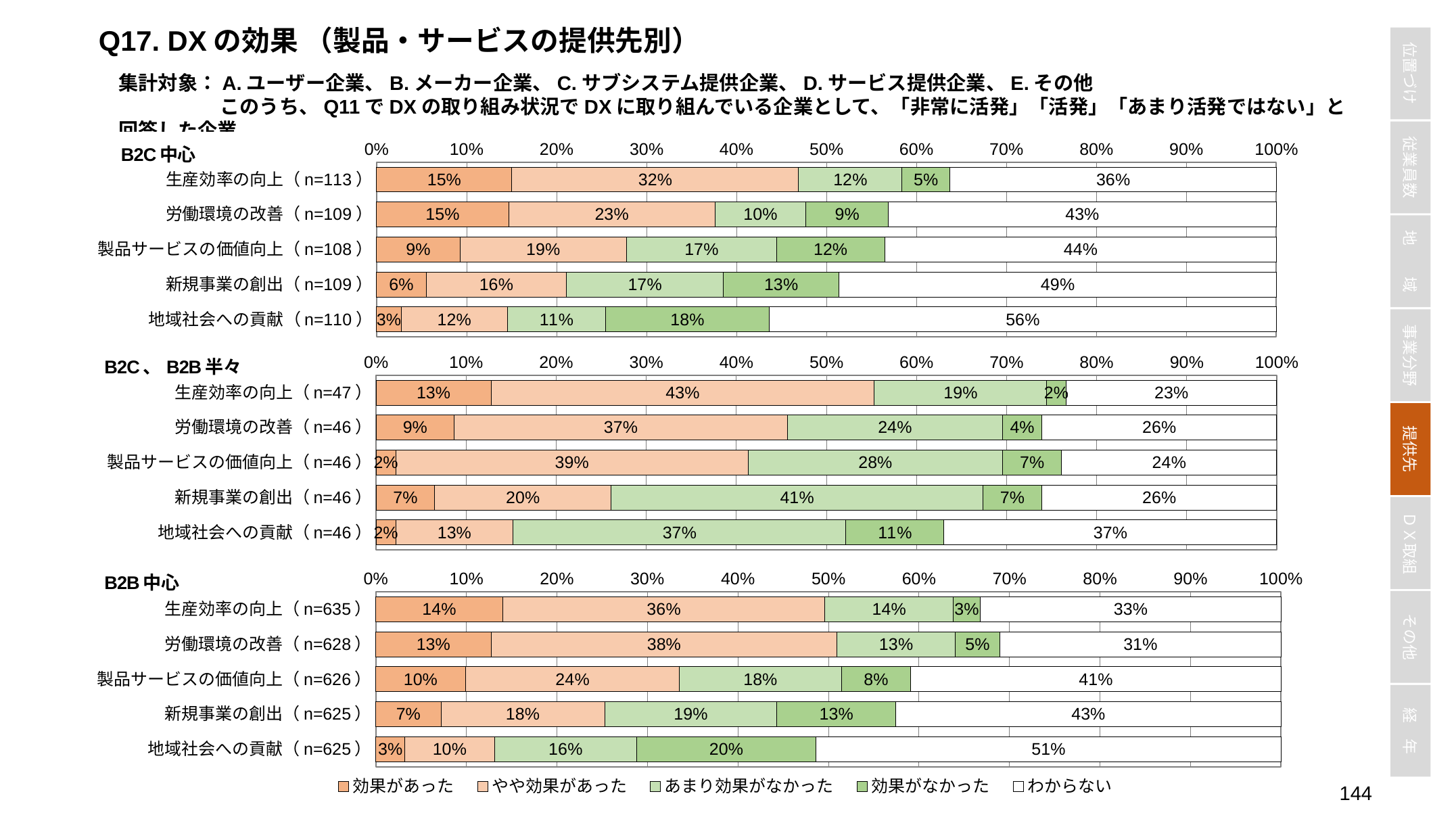

Q17. DXの効果 （製品・サービスの提供先別）
集計対象：A.ユーザー企業、B.メーカー企業、C.サブシステム提供企業、D.サービス提供企業、E.その他
	このうち、Q11でDXの取り組み状況でDXに取り組んでいる企業として、「非常に活発」「活発」「あまり活発ではない」と回答した企業

### Chart

| Category | 効果があった | やや効果があった | あまり効果がなかった | 効果がなかった | わからない |
|---|---|---|---|---|---|
| 生産効率の向上（n=113） | 0.1504424778761062 | 0.3185840707964602 | 0.11504424778761062 | 0.05309734513274336 | 0.36283185840707965 |
| 労働環境の改善（n=109） | 0.14678899082568808 | 0.22935779816513763 | 0.10091743119266056 | 0.09174311926605505 | 0.43119266055045874 |
| 製品サービスの価値向上（n=108） | 0.09259259259259259 | 0.18518518518518517 | 0.16666666666666666 | 0.12037037037037036 | 0.4351851851851852 |
| 新規事業の創出（n=109） | 0.05504587155963303 | 0.1559633027522936 | 0.1743119266055046 | 0.12844036697247707 | 0.48623853211009177 |
| 地域社会への貢献（n=110） | 0.02727272727272727 | 0.11818181818181818 | 0.10909090909090909 | 0.18181818181818182 | 0.5636363636363636 |

### Chart

| Category | 効果があった | やや効果があった | あまり効果がなかった | 効果がなかった | わからない |
|---|---|---|---|---|---|
| 生産効率の向上（n=47） | 0.1276595744680851 | 0.425531914893617 | 0.19148936170212766 | 0.02127659574468085 | 0.23404255319148937 |
| 労働環境の改善（n=46） | 0.08695652173913043 | 0.3695652173913043 | 0.2391304347826087 | 0.043478260869565216 | 0.2608695652173913 |
| 製品サービスの価値向上（n=46） | 0.021739130434782608 | 0.391304347826087 | 0.2826086956521739 | 0.06521739130434782 | 0.2391304347826087 |
| 新規事業の創出（n=46） | 0.06521739130434782 | 0.1956521739130435 | 0.41304347826086957 | 0.06521739130434782 | 0.2608695652173913 |
| 地域社会への貢献（n=46） | 0.021739130434782608 | 0.13043478260869565 | 0.3695652173913043 | 0.10869565217391304 | 0.3695652173913043 |

### Chart

| Category | 効果があった | やや効果があった | あまり効果がなかった | 効果がなかった | わからない |
|---|---|---|---|---|---|
| 生産効率の向上（n=635） | 0.14015748031496064 | 0.35590551181102364 | 0.14173228346456693 | 0.029921259842519685 | 0.33228346456692914 |
| 労働環境の改善（n=628） | 0.12738853503184713 | 0.3821656050955414 | 0.1305732484076433 | 0.04936305732484077 | 0.3105095541401274 |
| 製品サービスの価値向上（n=626） | 0.09904153354632587 | 0.2364217252396166 | 0.17891373801916932 | 0.07667731629392971 | 0.40894568690095845 |
| 新規事業の創出（n=625） | 0.072 | 0.1808 | 0.1904 | 0.1312 | 0.4256 |
| 地域社会への貢献（n=625） | 0.032 | 0.0992 | 0.1568 | 0.1984 | 0.5136 |
144